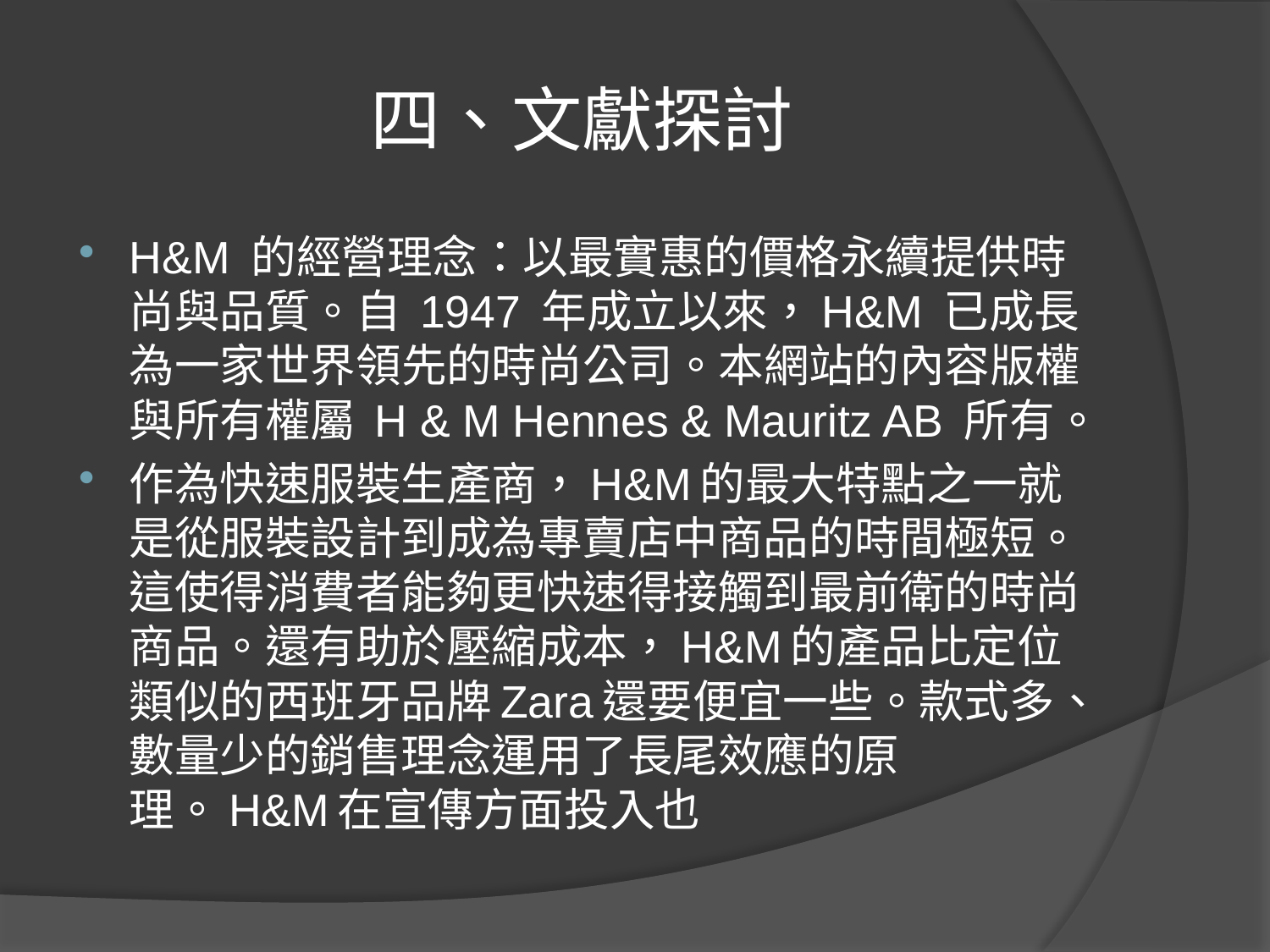

# 四、文獻探討
H&M 的經營理念：以最實惠的價格永續提供時尚與品質。自 1947 年成立以來，H&M 已成長為一家世界領先的時尚公司。本網站的內容版權與所有權屬 H & M Hennes & Mauritz AB 所有。
作為快速服裝生產商，H&M的最大特點之一就是從服裝設計到成為專賣店中商品的時間極短。這使得消費者能夠更快速得接觸到最前衛的時尚商品。還有助於壓縮成本，H&M的產品比定位類似的西班牙品牌Zara還要便宜一些。款式多、數量少的銷售理念運用了長尾效應的原理。H&M在宣傳方面投入也